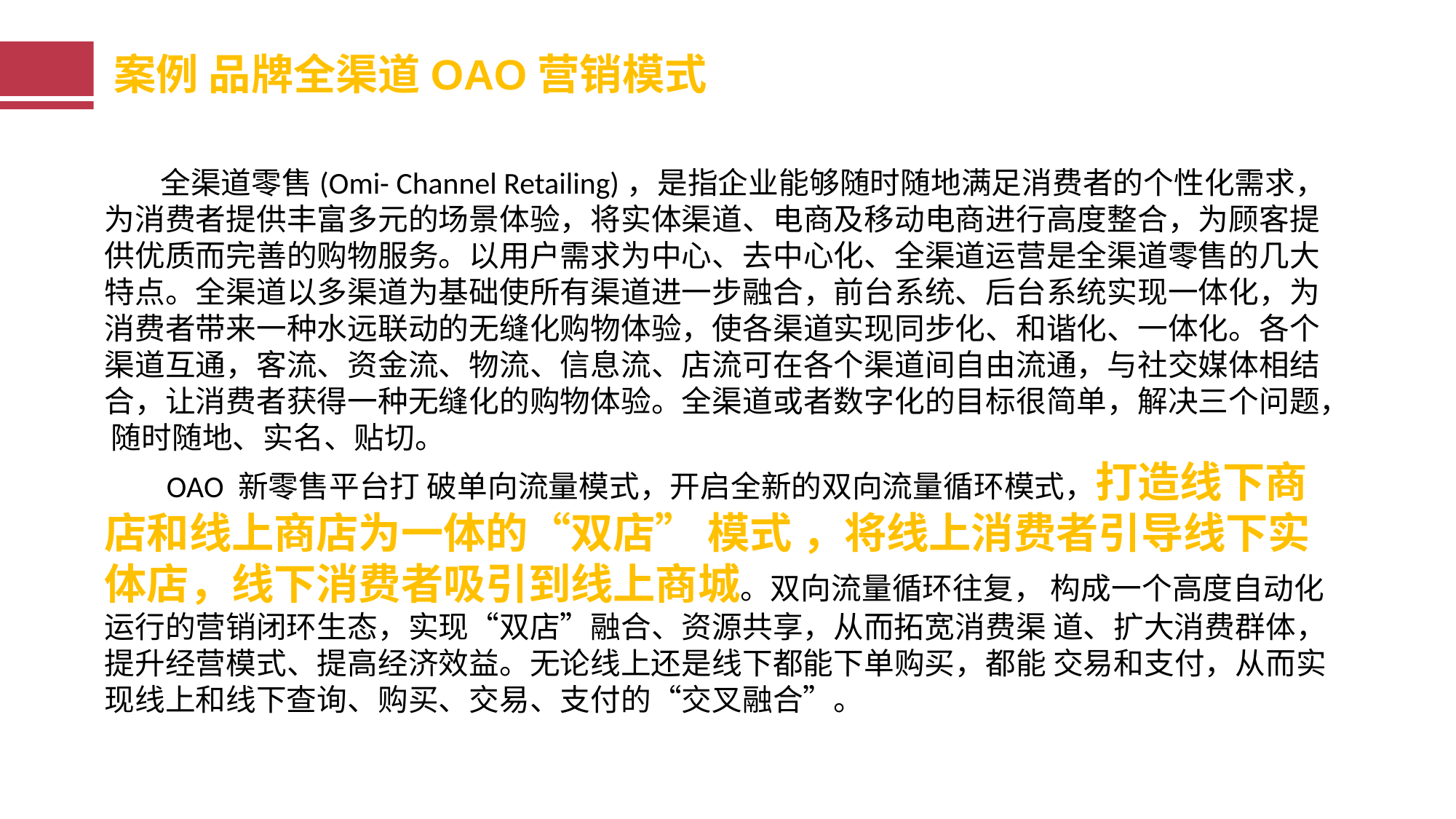

案例 品牌全渠道OAO营销模式

        全渠道零售(Omi- Channel Retailing)，是指企业能够随时随地满足消费者的个性化需求， 为消费者提供丰富多元的场景体验，将实体渠道、电商及移动电商进行高度整合，为顾客提 供优质而完善的购物服务。以用户需求为中心、去中心化、全渠道运营是全渠道零售的几大 特点。全渠道以多渠道为基础使所有渠道进一步融合，前台系统、后台系统实现一体化，为 消费者带来一种水远联动的无缝化购物体验，使各渠道实现同步化、和谐化、一体化。各个 渠道互通，客流、资金流、物流、信息流、店流可在各个渠道间自由流通，与社交媒体相结 合，让消费者获得一种无缝化的购物体验。全渠道或者数字化的目标很简单，解决三个问题， 随时随地、实名、贴切。
         OAO 新零售平台打 破单向流量模式，开启全新的双向流量循环模式，打造线下商店和线上商店为一体的“双店” 模式 ，将线上消费者引导线下实体店，线下消费者吸引到线上商城。双向流量循环往复， 构成一个高度自动化运行的营销闭环生态，实现“双店”融合、资源共享，从而拓宽消费渠 道、扩大消费群体，提升经营模式、提高经济效益。无论线上还是线下都能下单购买，都能 交易和支付，从而实现线上和线下查询、购买、交易、支付的“交叉融合”。